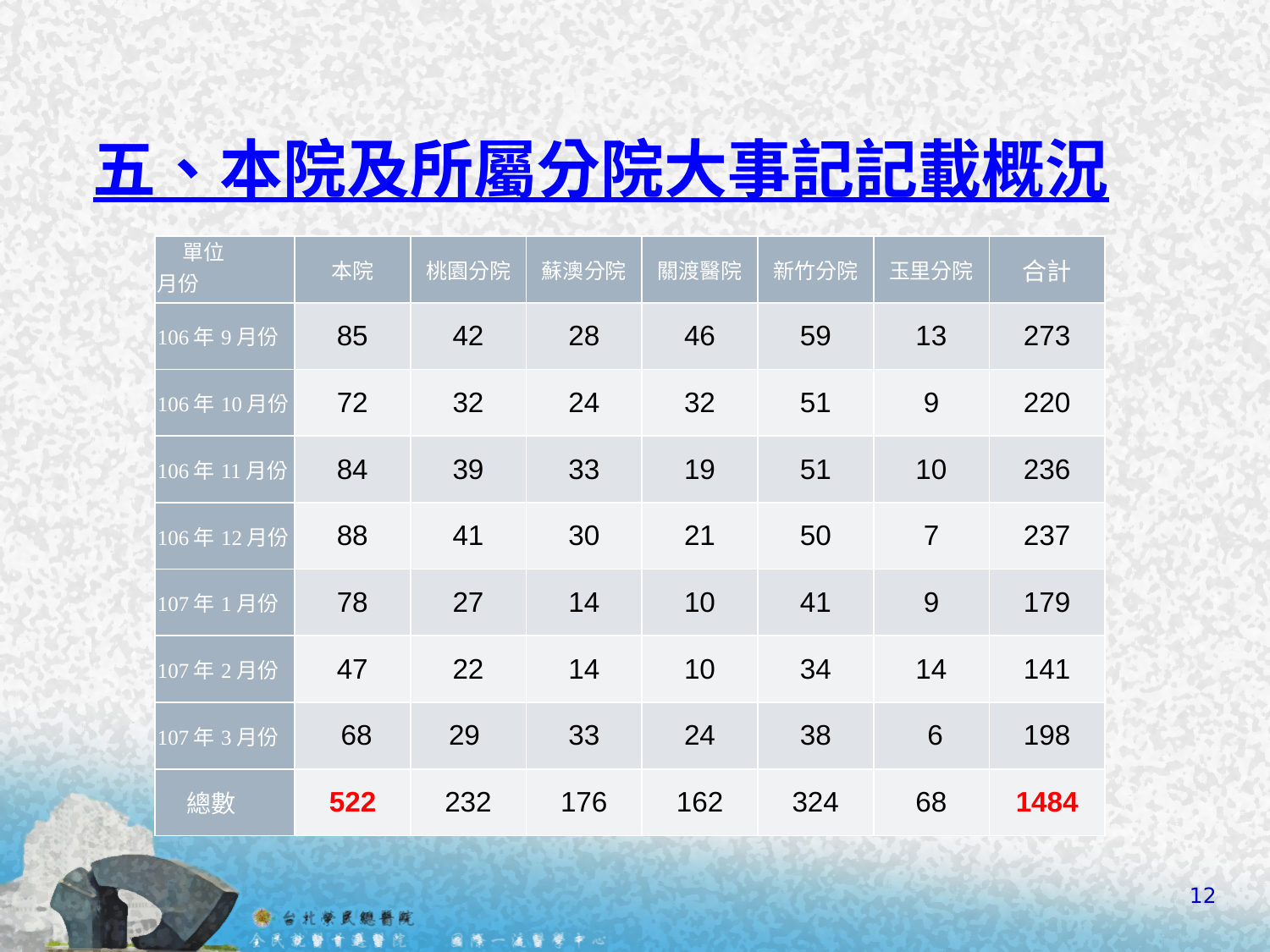

五、本院及所屬分院大事記記載概況
| 單位 月份 | 本院 | 桃園分院 | 蘇澳分院 | 關渡醫院 | 新竹分院 | 玉里分院 | 合計 |
| --- | --- | --- | --- | --- | --- | --- | --- |
| 106年9月份 | 85 | 42 | 28 | 46 | 59 | 13 | 273 |
| 106年10月份 | 72 | 32 | 24 | 32 | 51 | 9 | 220 |
| 106年11月份 | 84 | 39 | 33 | 19 | 51 | 10 | 236 |
| 106年12月份 | 88 | 41 | 30 | 21 | 50 | 7 | 237 |
| 107年1月份 | 78 | 27 | 14 | 10 | 41 | 9 | 179 |
| 107年2月份 | 47 | 22 | 14 | 10 | 34 | 14 | 141 |
| 107年3月份 | 68 | 29 | 33 | 24 | 38 | 6 | 198 |
| 總數 | 522 | 232 | 176 | 162 | 324 | 68 | 1484 |
12